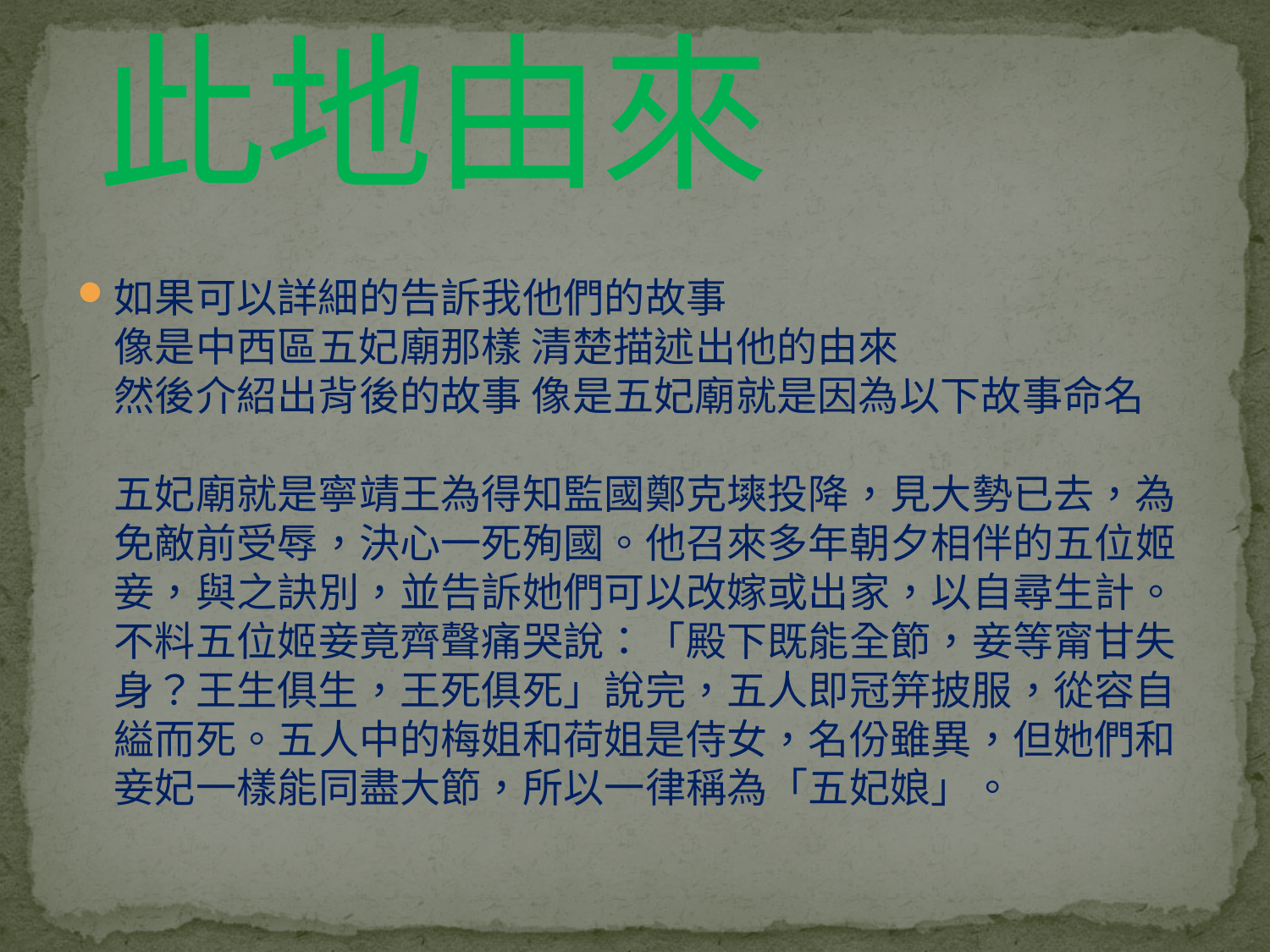

# 此地由來
如果可以詳細的告訴我他們的故事 
像是中西區五妃廟那樣 清楚描述出他的由來
然後介紹出背後的故事 像是五妃廟就是因為以下故事命名
五妃廟就是寧靖王為得知監國鄭克塽投降，見大勢已去，為免敵前受辱，決心一死殉國。他召來多年朝夕相伴的五位姬妾，與之訣別，並告訴她們可以改嫁或出家，以自尋生計。不料五位姬妾竟齊聲痛哭說：「殿下既能全節，妾等甯甘失身？王生俱生，王死俱死」說完，五人即冠笄披服，從容自縊而死。五人中的梅姐和荷姐是侍女，名份雖異，但她們和妾妃一樣能同盡大節，所以一律稱為「五妃娘」。